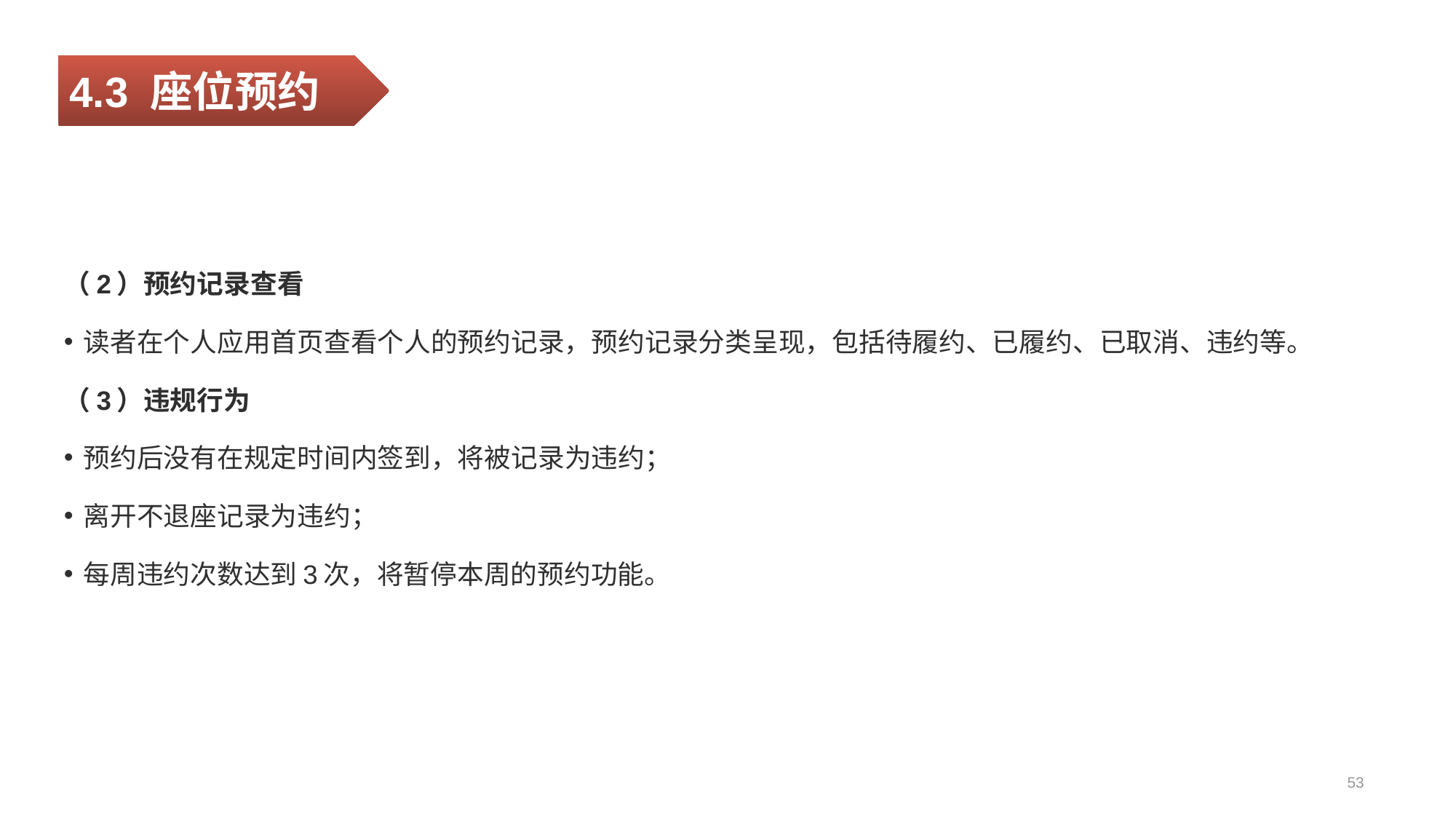

4.3 座位预约
（2）预约记录查看
读者在个人应用首页查看个人的预约记录，预约记录分类呈现，包括待履约、已履约、已取消、违约等。
（3）违规行为
预约后没有在规定时间内签到，将被记录为违约；
离开不退座记录为违约；
每周违约次数达到3次，将暂停本周的预约功能。
53